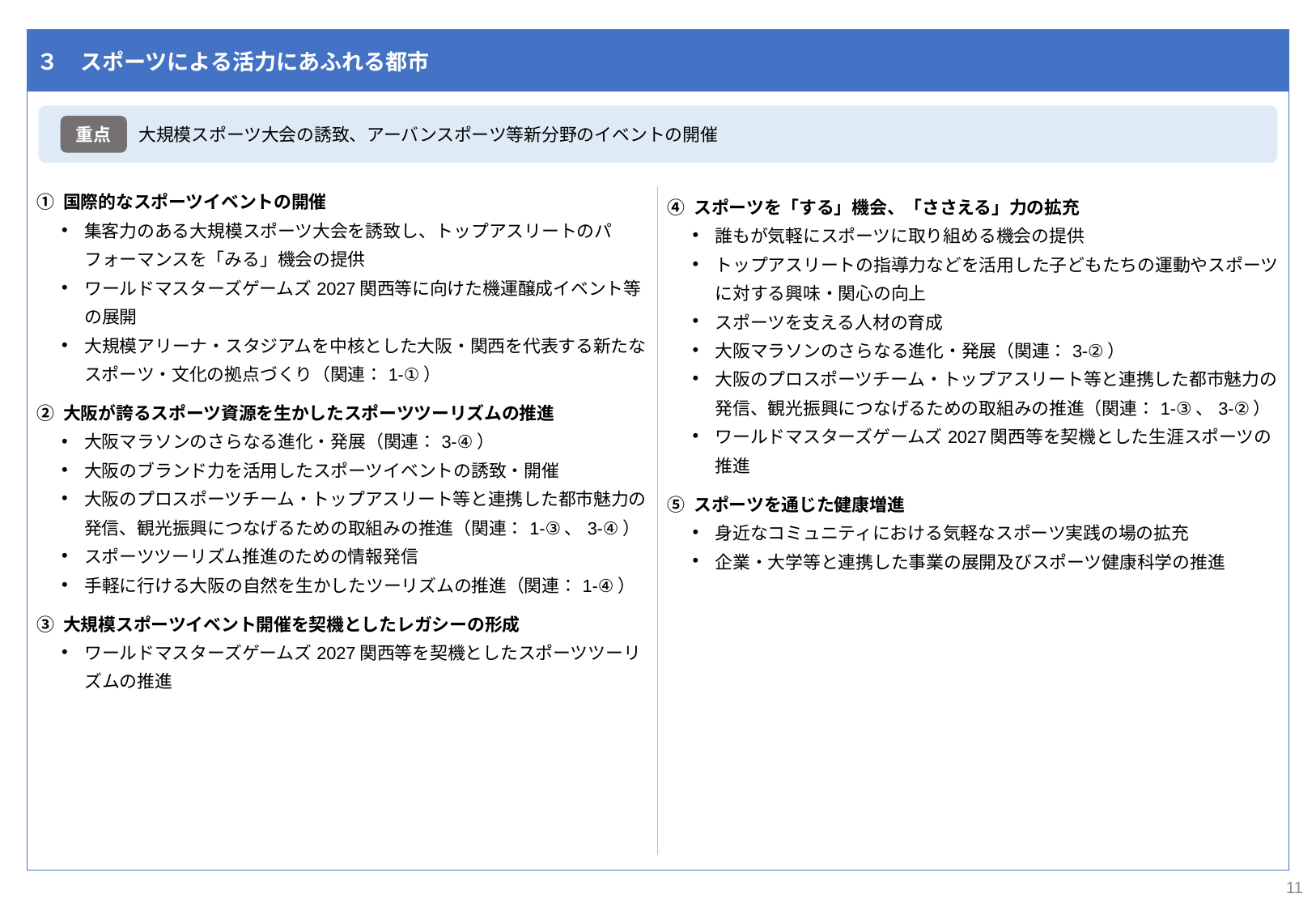

| ３　スポーツによる活力にあふれる都市 |  |
| --- | --- |
| ① 国際的なスポーツイベントの開催 集客力のある大規模スポーツ大会を誘致し、トップアスリートのパフォーマンスを「みる」機会の提供 ワールドマスターズゲームズ2027関西等に向けた機運醸成イベント等の展開 大規模アリーナ・スタジアムを中核とした大阪・関西を代表する新たなスポーツ・文化の拠点づくり（関連：1-①） ② 大阪が誇るスポーツ資源を生かしたスポーツツーリズムの推進 大阪マラソンのさらなる進化・発展（関連：3-④） 大阪のブランド力を活用したスポーツイベントの誘致・開催 大阪のプロスポーツチーム・トップアスリート等と連携した都市魅力の発信、観光振興につなげるための取組みの推進（関連：1-③、3-④） スポーツツーリズム推進のための情報発信 手軽に行ける大阪の自然を生かしたツーリズムの推進（関連：1-④） ③ 大規模スポーツイベント開催を契機としたレガシーの形成 ワールドマスターズゲームズ2027関西等を契機としたスポーツツーリズムの推進 | ④ スポーツを「する」機会、「ささえる」力の拡充 誰もが気軽にスポーツに取り組める機会の提供 トップアスリートの指導力などを活用した子どもたちの運動やスポーツに対する興味・関心の向上 スポーツを支える人材の育成 大阪マラソンのさらなる進化・発展（関連：3-②） 大阪のプロスポーツチーム・トップアスリート等と連携した都市魅力の発信、観光振興につなげるための取組みの推進（関連：1-③、3-②） ワールドマスターズゲームズ2027関西等を契機とした生涯スポーツの推進 ⑤ スポーツを通じた健康増進 身近なコミュニティにおける気軽なスポーツ実践の場の拡充 企業・大学等と連携した事業の展開及びスポーツ健康科学の推進 |

大規模スポーツ大会の誘致、アーバンスポーツ等新分野のイベントの開催
重点
11